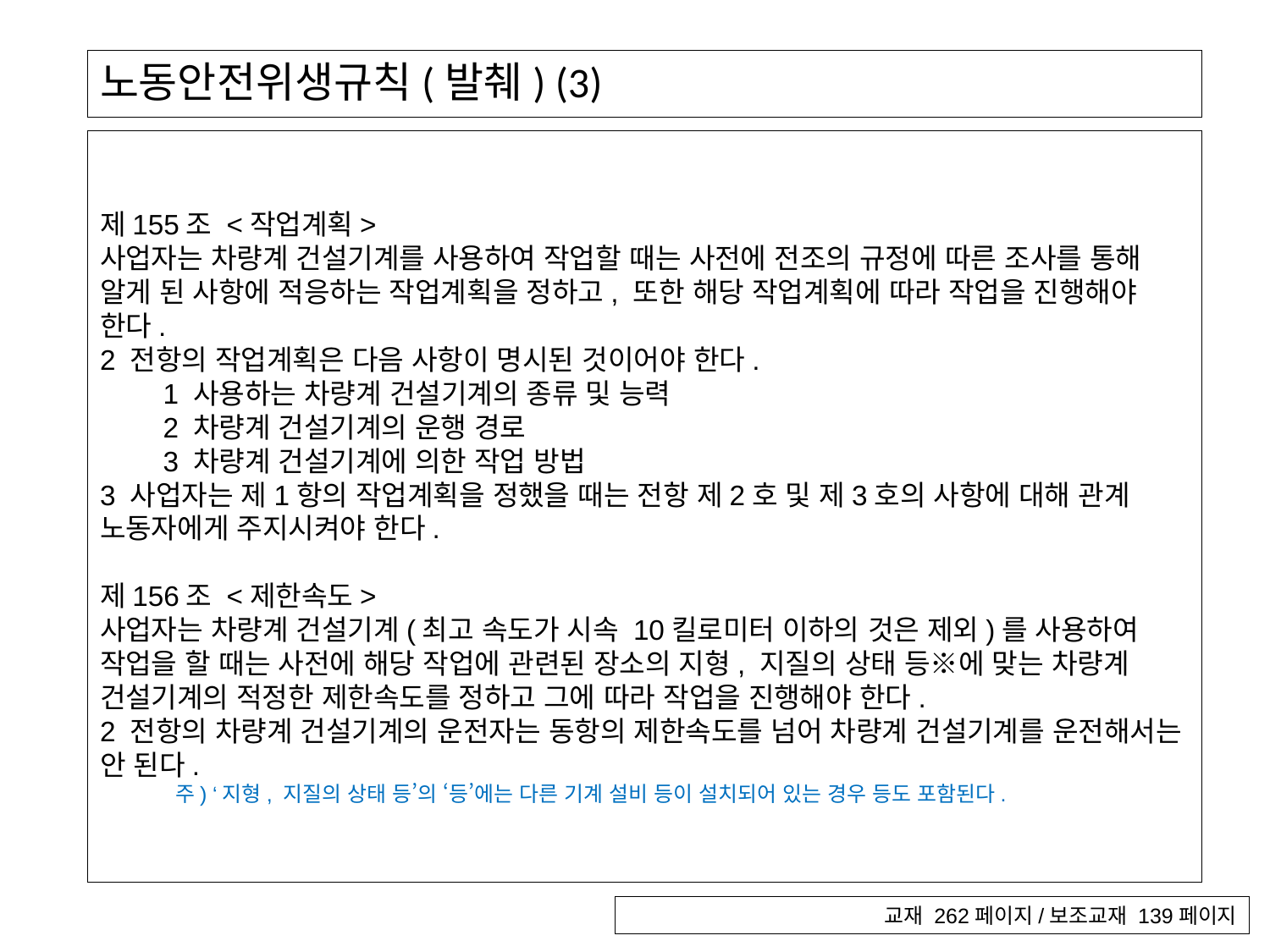

# 노동안전위생규칙(발췌) (3)
제155조 <작업계획>
사업자는 차량계 건설기계를 사용하여 작업할 때는 사전에 전조의 규정에 따른 조사를 통해 알게 된 사항에 적응하는 작업계획을 정하고, 또한 해당 작업계획에 따라 작업을 진행해야 한다.
2 전항의 작업계획은 다음 사항이 명시된 것이어야 한다.
　　1 사용하는 차량계 건설기계의 종류 및 능력
　　2 차량계 건설기계의 운행 경로
　　3 차량계 건설기계에 의한 작업 방법
3 사업자는 제1항의 작업계획을 정했을 때는 전항 제2호 및 제3호의 사항에 대해 관계 노동자에게 주지시켜야 한다.

제156조 <제한속도>
사업자는 차량계 건설기계(최고 속도가 시속 10킬로미터 이하의 것은 제외)를 사용하여 작업을 할 때는 사전에 해당 작업에 관련된 장소의 지형, 지질의 상태 등※에 맞는 차량계 건설기계의 적정한 제한속도를 정하고 그에 따라 작업을 진행해야 한다.
2 전항의 차량계 건설기계의 운전자는 동항의 제한속도를 넘어 차량계 건설기계를 운전해서는 안 된다.
주) ‘지형, 지질의 상태 등’의 ‘등’에는 다른 기계 설비 등이 설치되어 있는 경우 등도 포함된다.
교재 262페이지/보조교재 139페이지